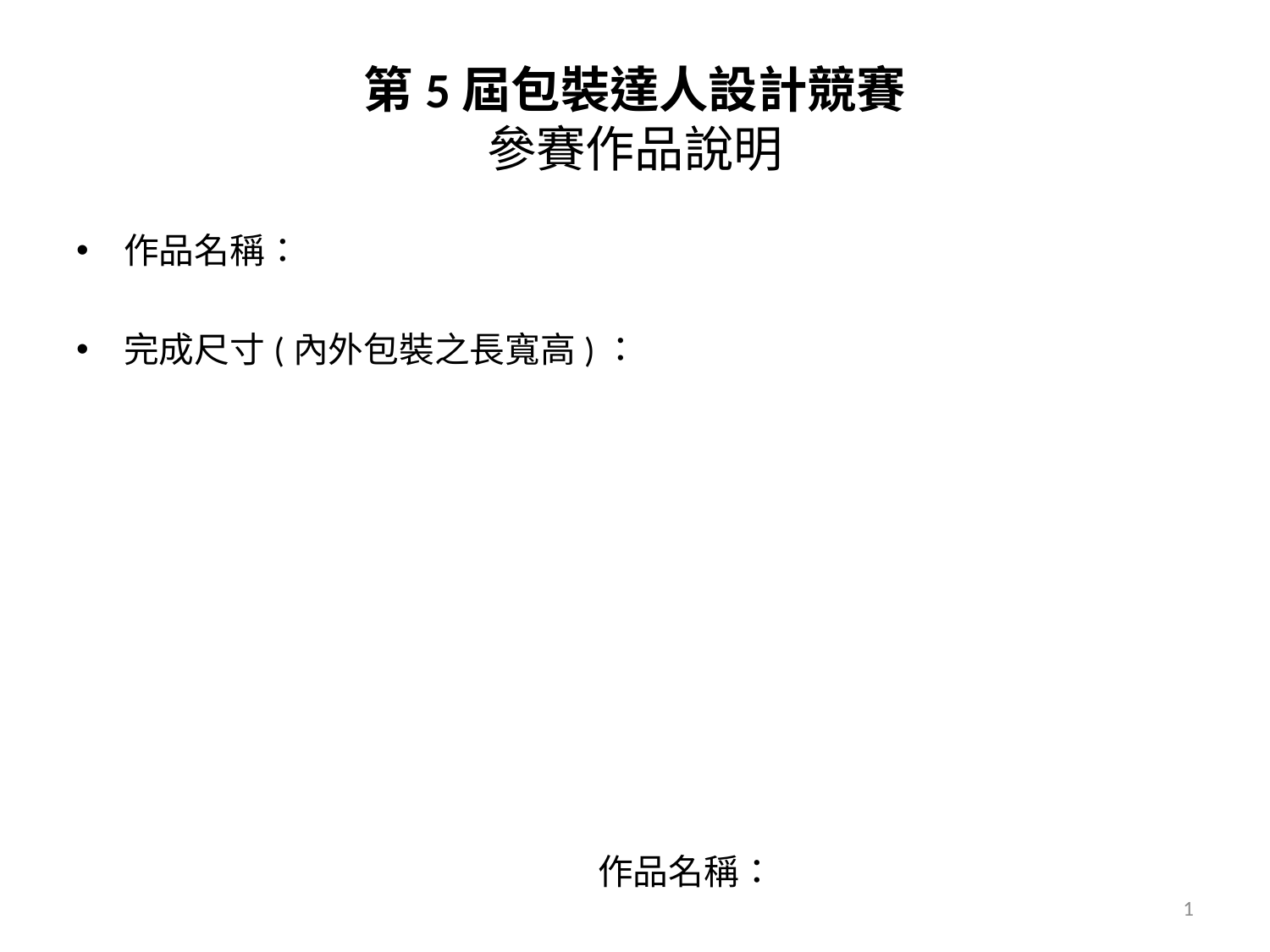

# 第5屆包裝達人設計競賽 參賽作品說明
作品名稱：

完成尺寸(內外包裝之長寬高)：

作品名稱：
1